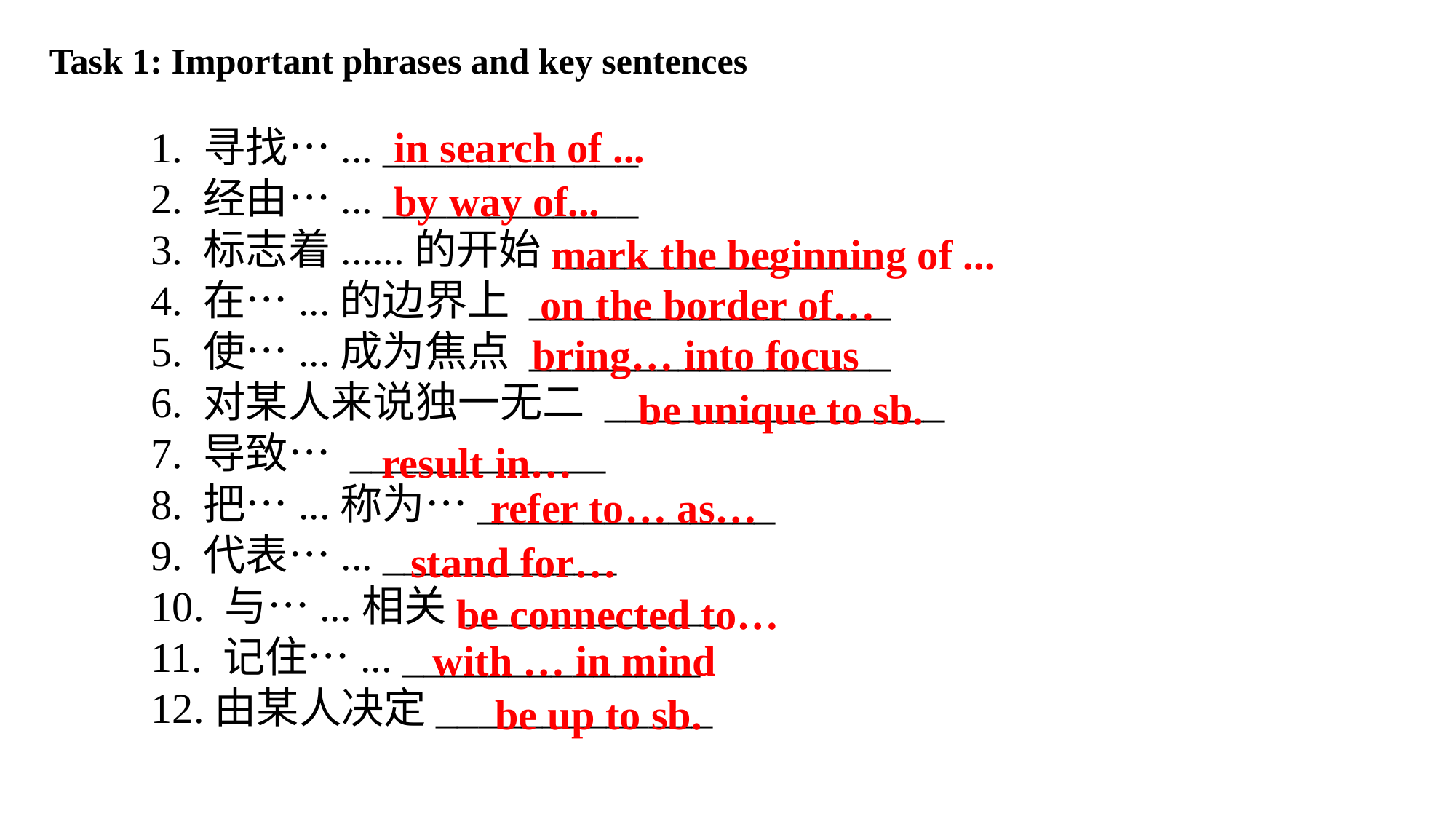

Task 1: Important phrases and key sentences
1. 寻找…... ____________
2. 经由…... ____________
3. 标志着......的开始 _______________
4. 在…...的边界上 _________________
5. 使…...成为焦点 _________________
6. 对某人来说独一无二 ________________
7. 导致… ____________8. 把…...称为…______________
9. 代表…... ___________
10. 与…...相关 ____________
11. 记住…... ______________
12.由某人决定_____________
in search of ...

by way of...
 mark the beginning of ...

on the border of…
bring… into focus
be unique to sb.
result in…
refer to… as…
stand for…
be connected to…
with … in mind
 be up to sb.